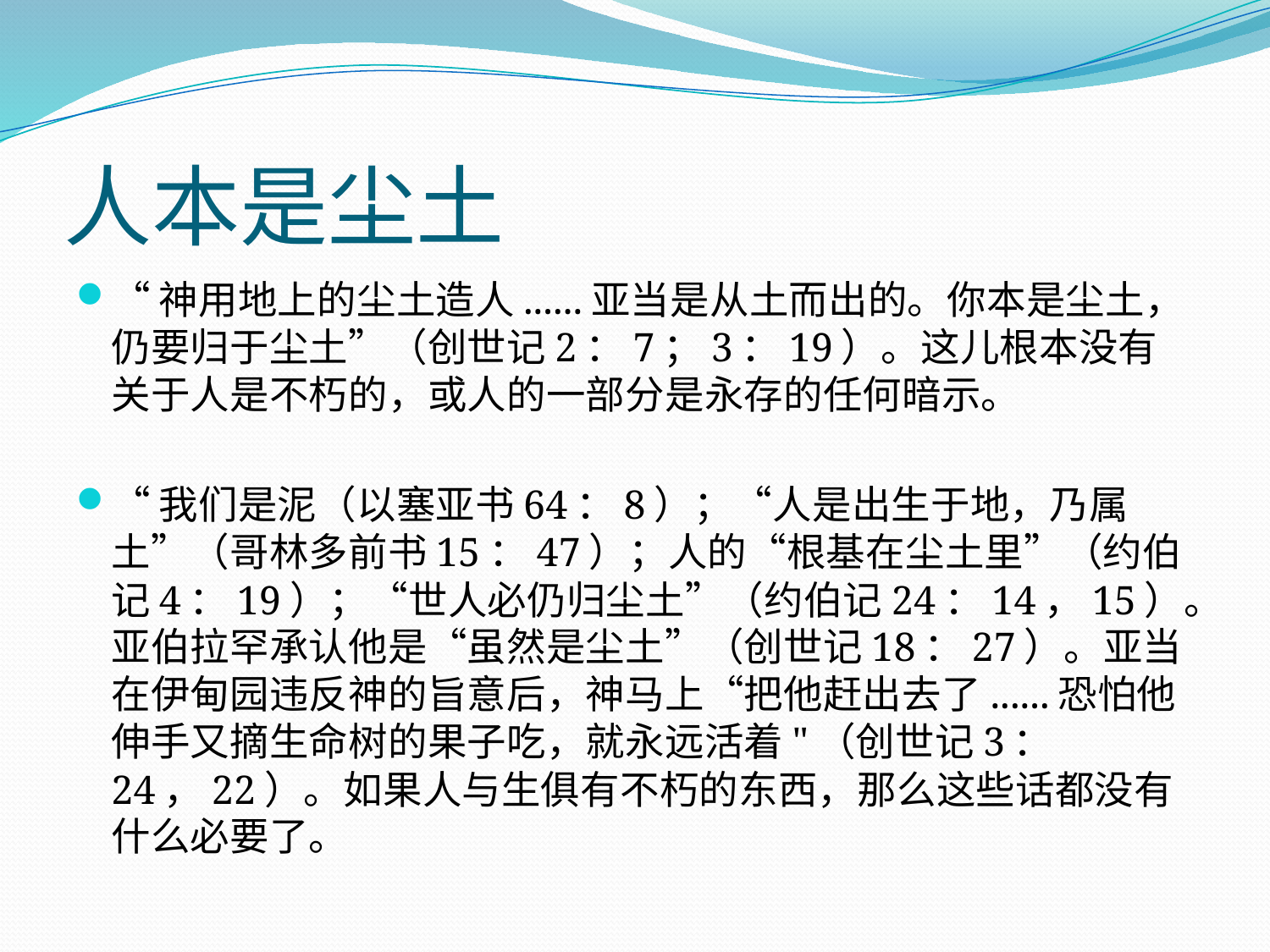

# 人本是尘土
“神用地上的尘土造人......亚当是从土而出的。你本是尘土，仍要归于尘土”（创世记2：7；3：19）。这儿根本没有关于人是不朽的，或人的一部分是永存的任何暗示。

“我们是泥（以塞亚书64：8）；“人是出生于地，乃属土”（哥林多前书15：47）；人的“根基在尘土里”（约伯记4：19）；“世人必仍归尘土”（约伯记24：14，15）。亚伯拉罕承认他是“虽然是尘土”（创世记18：27）。亚当在伊甸园违反神的旨意后，神马上“把他赶出去了......恐怕他伸手又摘生命树的果子吃，就永远活着"（创世记3：24，22）。如果人与生俱有不朽的东西，那么这些话都没有什么必要了。